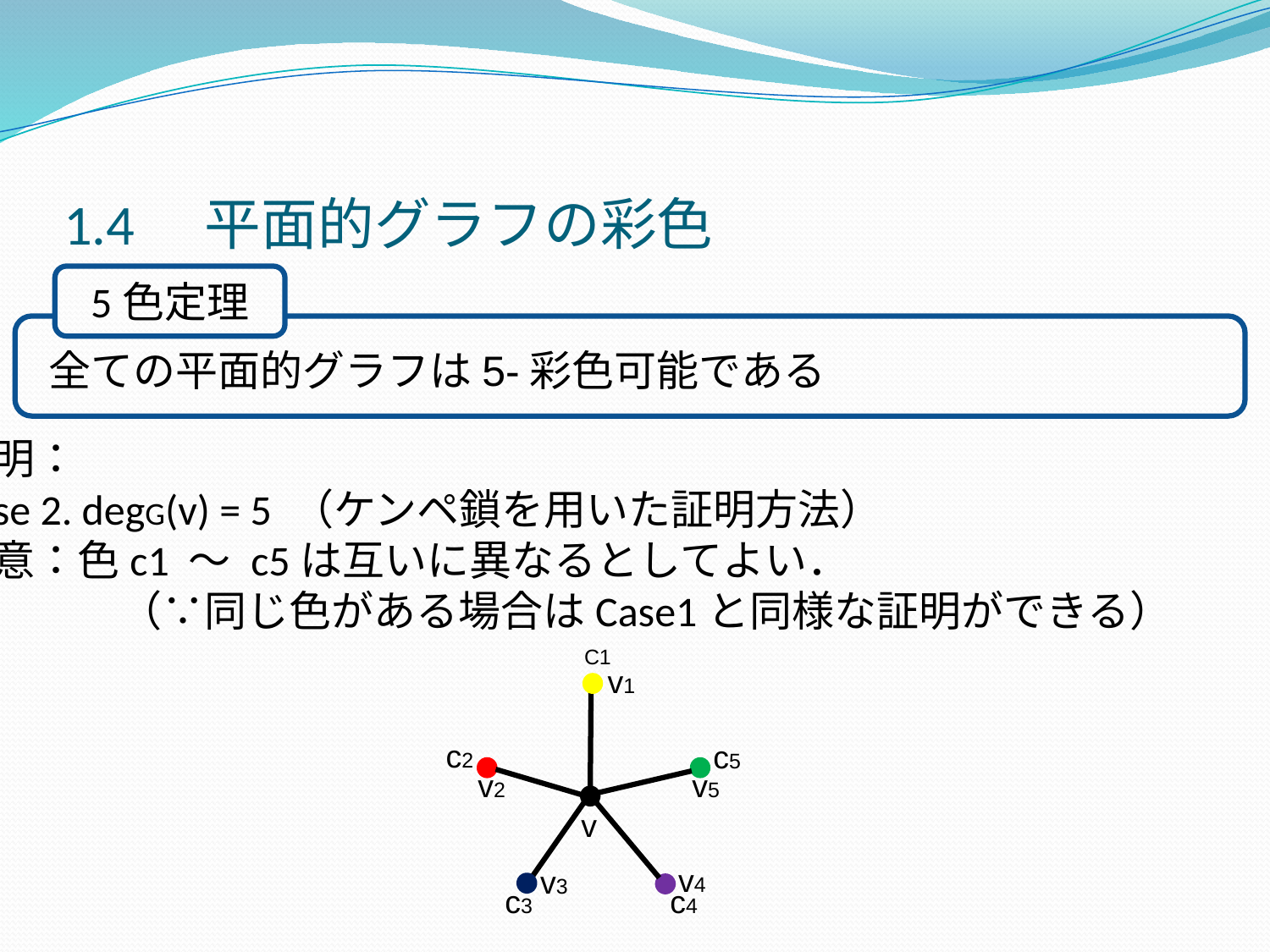

# 1.4　平面的グラフの彩色

5色定理

全ての平面的グラフは5-彩色可能である

証明：
Case 2. degG(v) = 5 （ケンペ鎖を用いた証明方法）
注意：色c1 ～ c5は互いに異なるとしてよい．
　　　　（∵同じ色がある場合はCase1と同様な証明ができる）

C1
v1

v2
v5
v
v4
v3
c2
c5
c3
c4